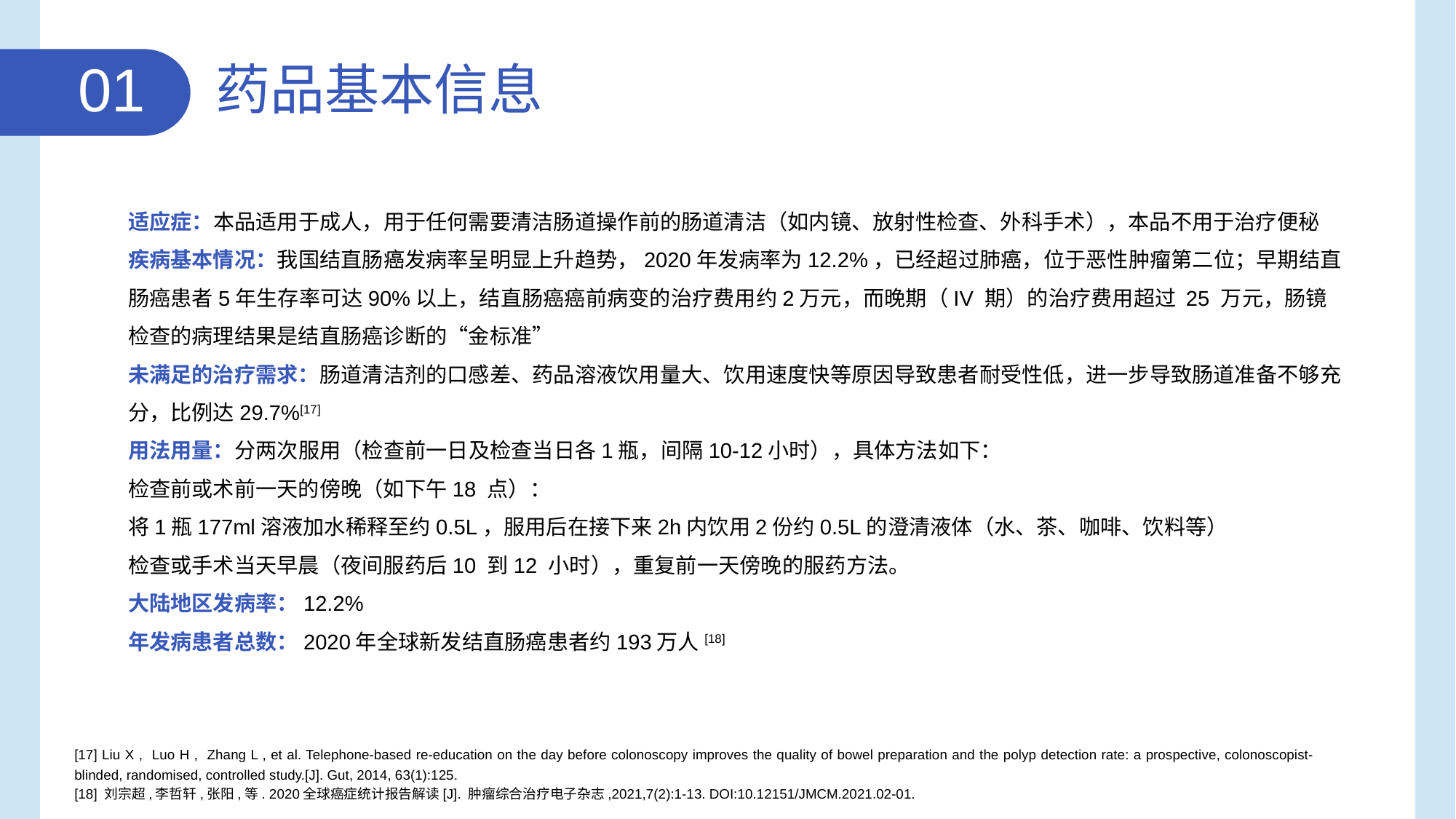

01
药品基本信息
适应症：本品适用于成人，用于任何需要清洁肠道操作前的肠道清洁（如内镜、放射性检查、外科手术），本品不用于治疗便秘
疾病基本情况：我国结直肠癌发病率呈明显上升趋势，2020年发病率为12.2%，已经超过肺癌，位于恶性肿瘤第二位；早期结直肠癌患者5年生存率可达90%以上，结直肠癌癌前病变的治疗费用约2万元，而晚期（IV 期）的治疗费用超过 25 万元，肠镜检查的病理结果是结直肠癌诊断的“金标准”
未满足的治疗需求：肠道清洁剂的口感差、药品溶液饮用量大、饮用速度快等原因导致患者耐受性低，进一步导致肠道准备不够充分，比例达29.7%[17]
用法用量：分两次服用（检查前一日及检查当日各1瓶，间隔10-12小时），具体方法如下：
检查前或术前一天的傍晚（如下午18 点）：
将1瓶177ml溶液加水稀释至约0.5L，服用后在接下来2h内饮用2份约0.5L的澄清液体（水、茶、咖啡、饮料等）
检查或手术当天早晨（夜间服药后10 到12 小时），重复前一天傍晚的服药方法。
大陆地区发病率：12.2%
年发病患者总数：2020年全球新发结直肠癌患者约193万人[18]
[17] Liu X ,  Luo H ,  Zhang L , et al. Telephone-based re-education on the day before colonoscopy improves the quality of bowel preparation and the polyp detection rate: a prospective, colonoscopist-blinded, randomised, controlled study.[J]. Gut, 2014, 63(1):125.
[18] 刘宗超,李哲轩,张阳,等. 2020全球癌症统计报告解读[J]. 肿瘤综合治疗电子杂志,2021,7(2):1-13. DOI:10.12151/JMCM.2021.02-01.